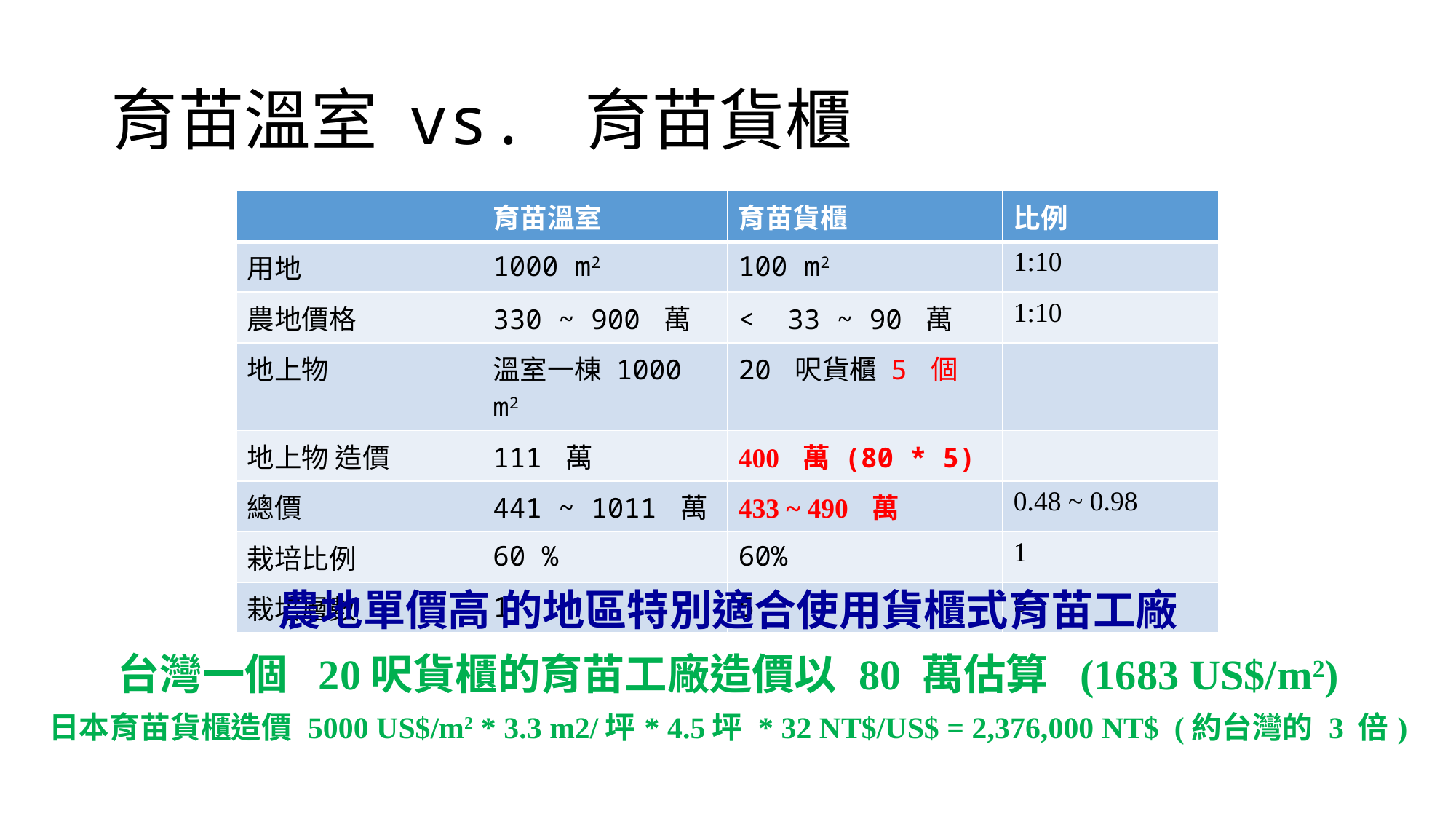

# 育苗溫室 vs. 育苗貨櫃
|  | 育苗溫室 | 育苗貨櫃 | 比例 |
| --- | --- | --- | --- |
| 用地 | 1000 m2 | 100 m2 | 1:10 |
| 農地價格 | 330 ~ 900 萬 | < 33 ~ 90 萬 | 1:10 |
| 地上物 | 溫室一棟 1000 m2 | 20 呎貨櫃 5 個 |  |
| 地上物 造價 | 111 萬 | 400 萬 (80 \* 5) |  |
| 總價 | 441 ~ 1011 萬 | 433 ~ 490 萬 | 0.48 ~ 0.98 |
| 栽培比例 | 60 % | 60% | 1 |
| 栽培層數 | 1 | 5 | 5 |
農地單價高 的地區特別適合使用貨櫃式育苗工廠
台灣一個  20呎貨櫃的育苗工廠造價以 80 萬估算  (1683 US$/m2)
日本育苗貨櫃造價 5000 US$/m2 * 3.3 m2/坪* 4.5坪 * 32 NT$/US$ = 2,376,000 NT$  (約台灣的 3 倍)